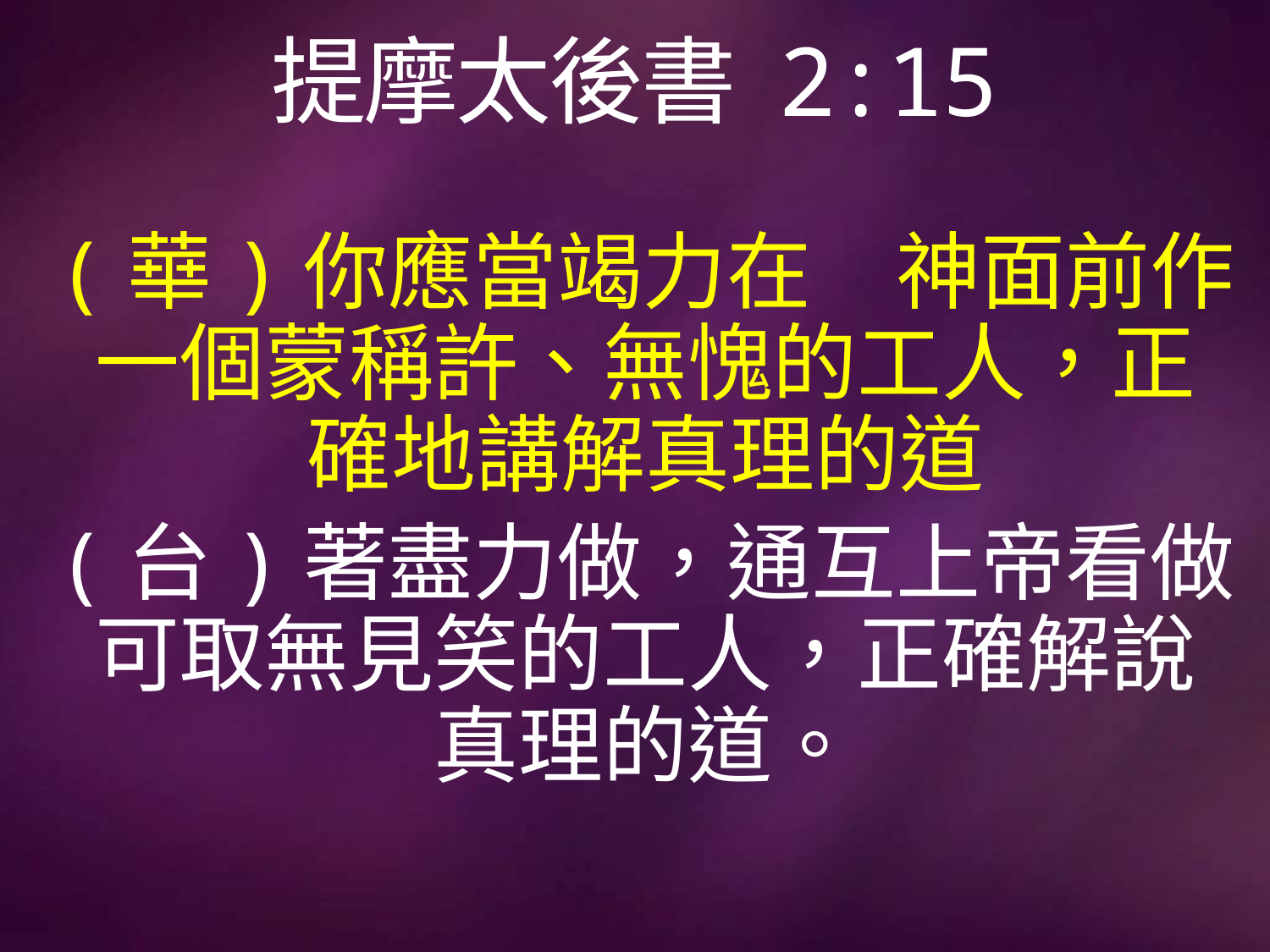

# 提摩太後書 2:15
(華)你應當竭力在　神面前作一個蒙稱許、無愧的工人，正確地講解真理的道
(台)著盡力做，通互上帝看做可取無見笑的工人，正確解說真理的道。